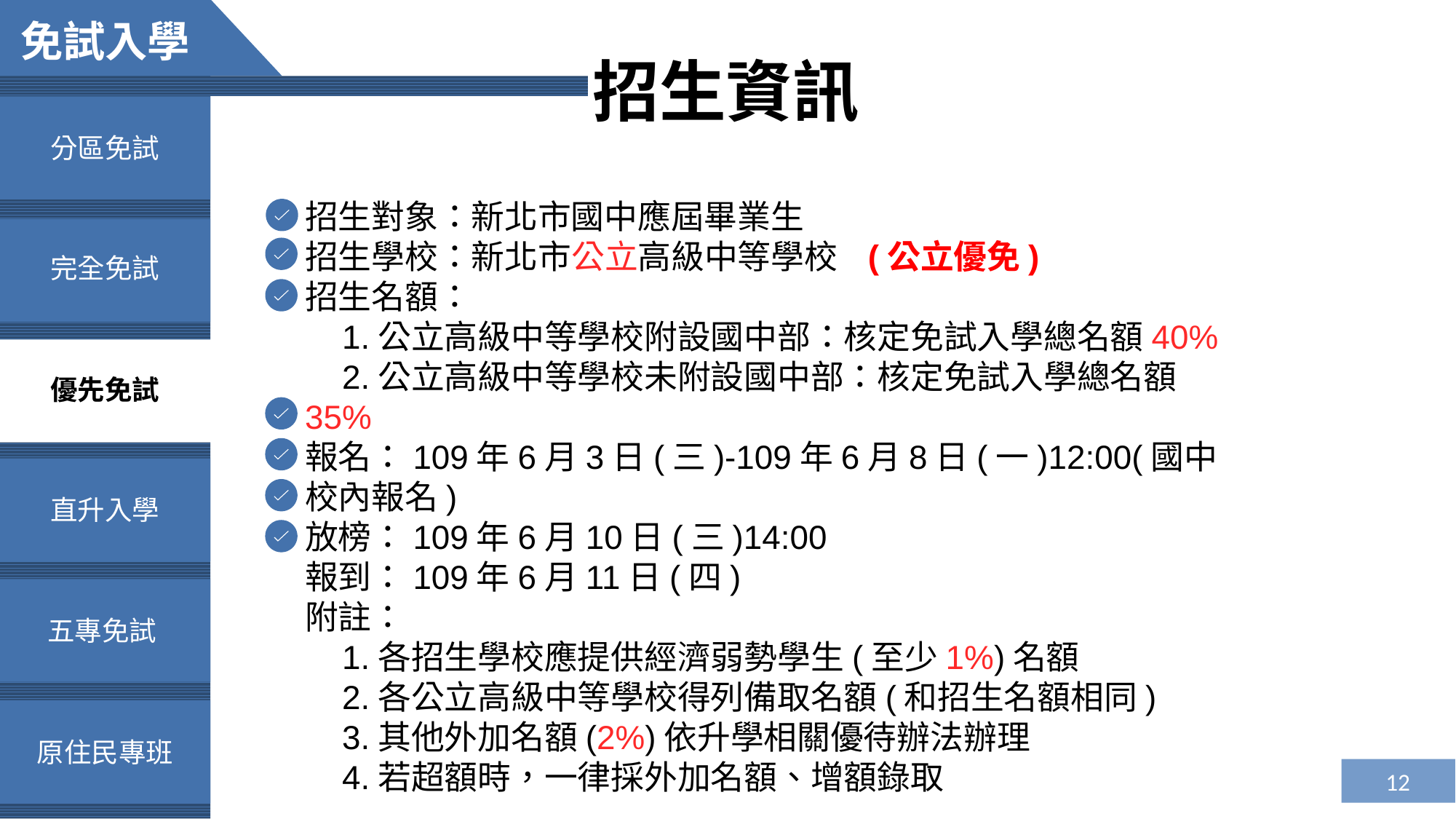

免試入學

招生資訊

分區免試
招生對象：新北市國中應屆畢業生
招生學校：新北市公立高級中等學校   (公立優免)
招生名額：
    1.公立高級中等學校附設國中部：核定免試入學總名額40%
    2.公立高級中等學校未附設國中部：核定免試入學總名額35%
報名：109年6月3日(三)-109年6月8日(一)12:00(國中校內報名)
放榜：109年6月10日(三)14:00
報到：109年6月11日(四)
附註：
    1.各招生學校應提供經濟弱勢學生(至少1%)名額
    2.各公立高級中等學校得列備取名額(和招生名額相同)
    3.其他外加名額(2%)依升學相關優待辦法辦理
    4.若超額時，一律採外加名額、增額錄取

完全免試

優先免試

直升入學

五專免試

原住民專班

12